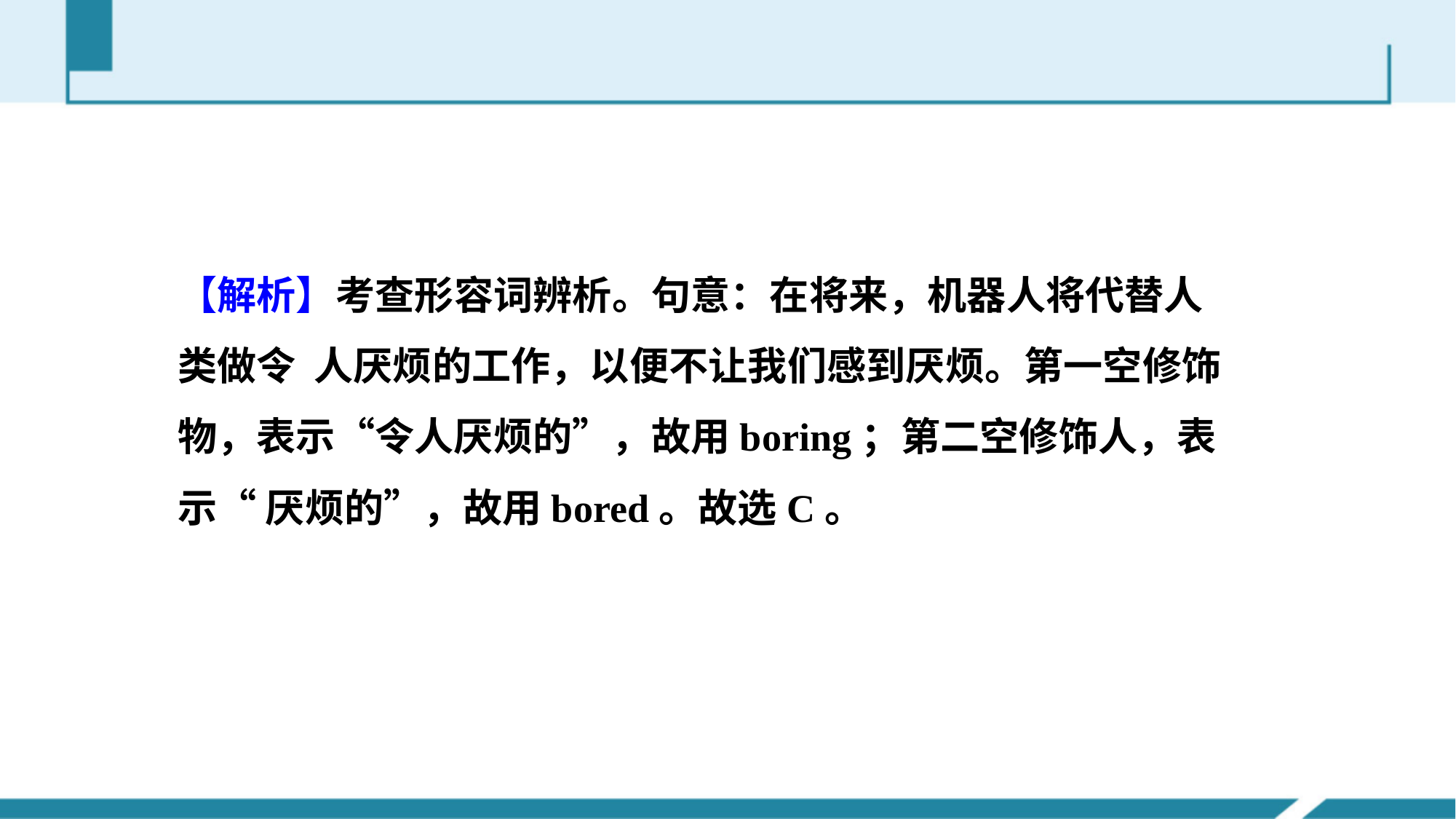

【解析】考查形容词辨析。句意：在将来，机器人将代替人类做令  人厌烦的工作，以便不让我们感到厌烦。第一空修饰物，表示“令人厌烦的”，故用boring；第二空修饰人，表示“ 厌烦的”，故用bored。故选C。